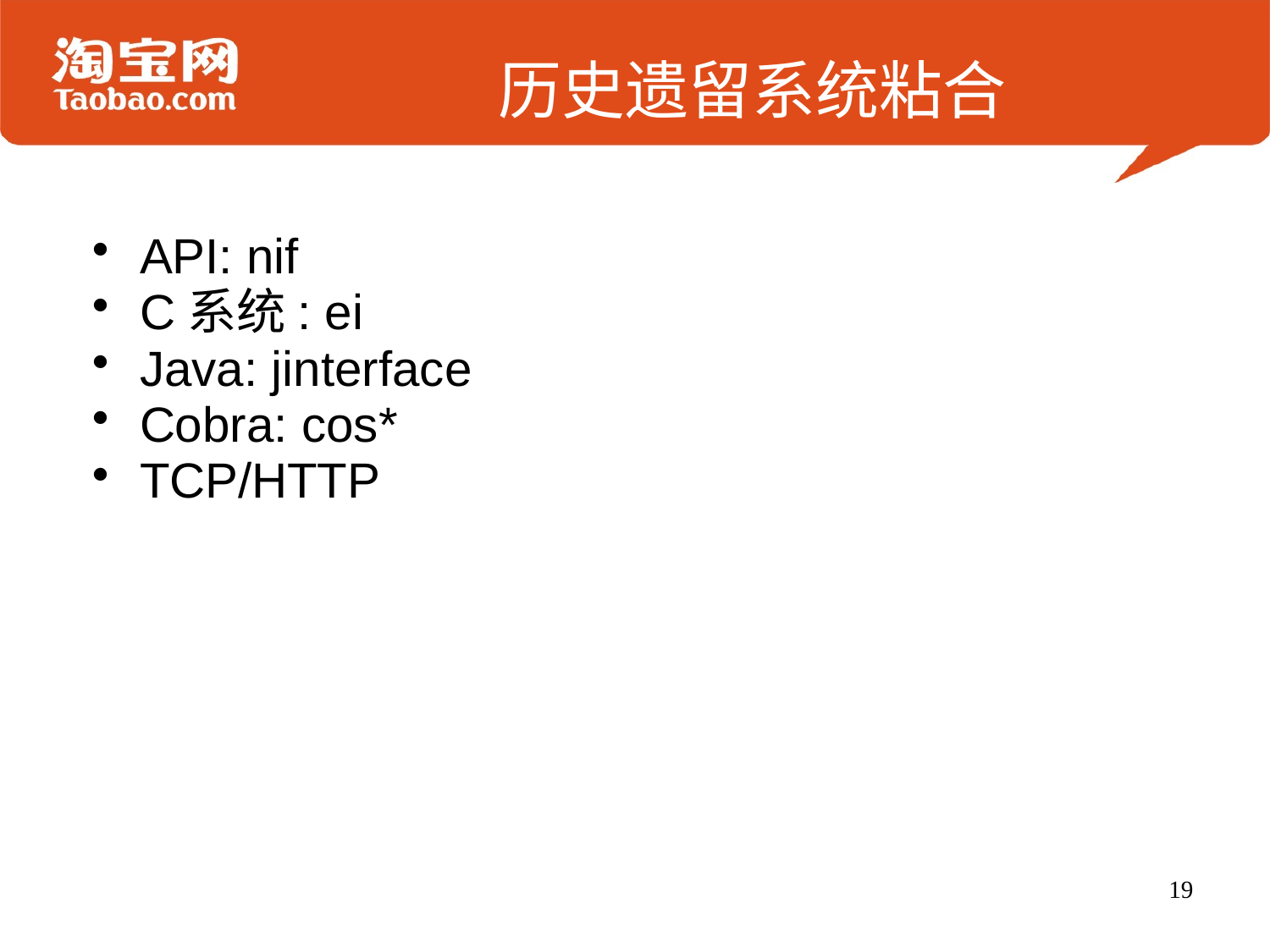

# 历史遗留系统粘合
API: nif
C系统: ei
Java: jinterface
Cobra: cos*
TCP/HTTP

19